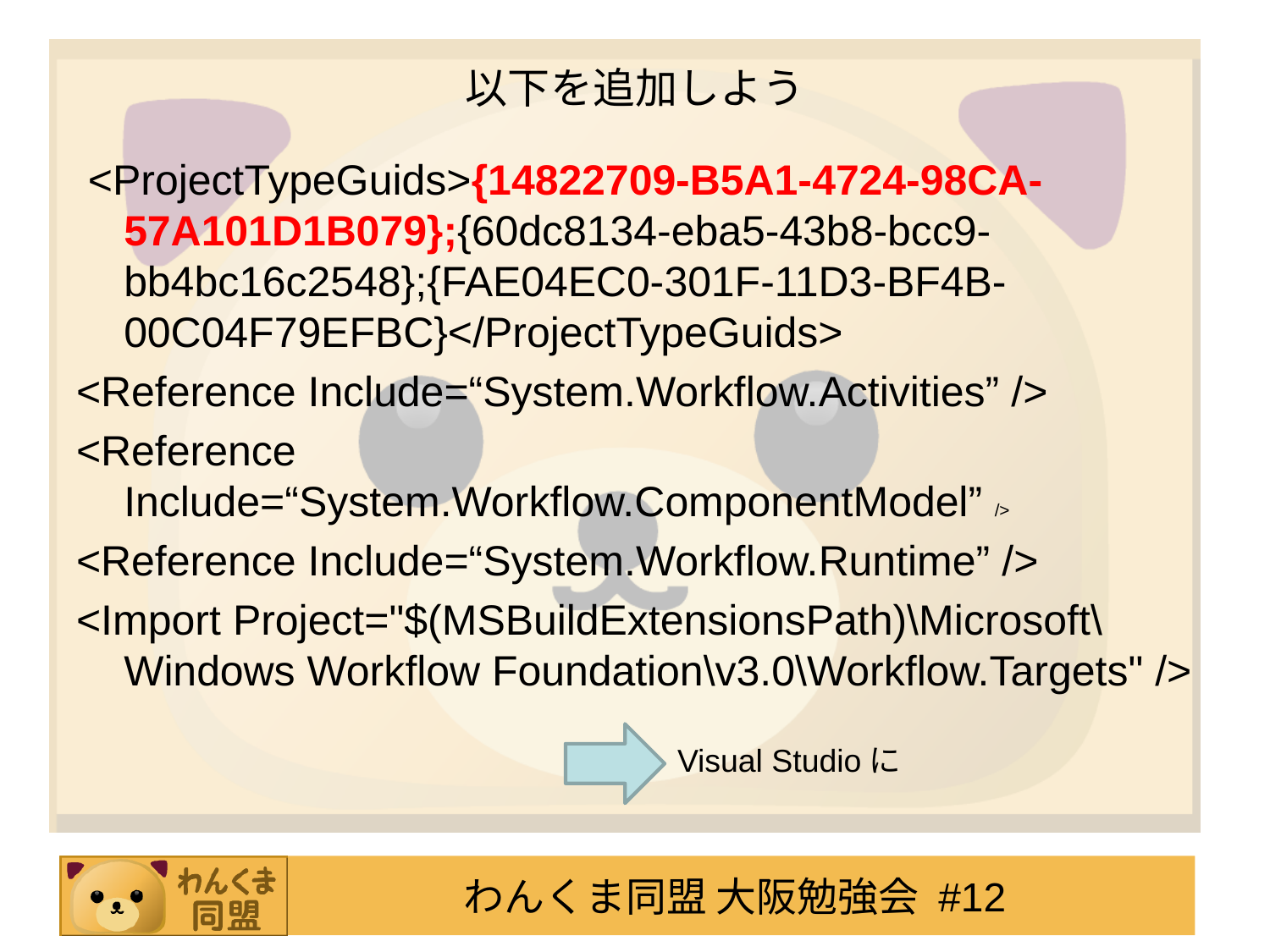

# 以下を追加しよう
 <ProjectTypeGuids>{14822709-B5A1-4724-98CA-57A101D1B079};{60dc8134-eba5-43b8-bcc9-bb4bc16c2548};{FAE04EC0-301F-11D3-BF4B-00C04F79EFBC}</ProjectTypeGuids>
<Reference Include=“System.Workflow.Activities” />
<Reference Include=“System.Workflow.ComponentModel” />
<Reference Include=“System.Workflow.Runtime” />
<Import Project="$(MSBuildExtensionsPath)\Microsoft\Windows Workflow Foundation\v3.0\Workflow.Targets" />

Visual Studioに